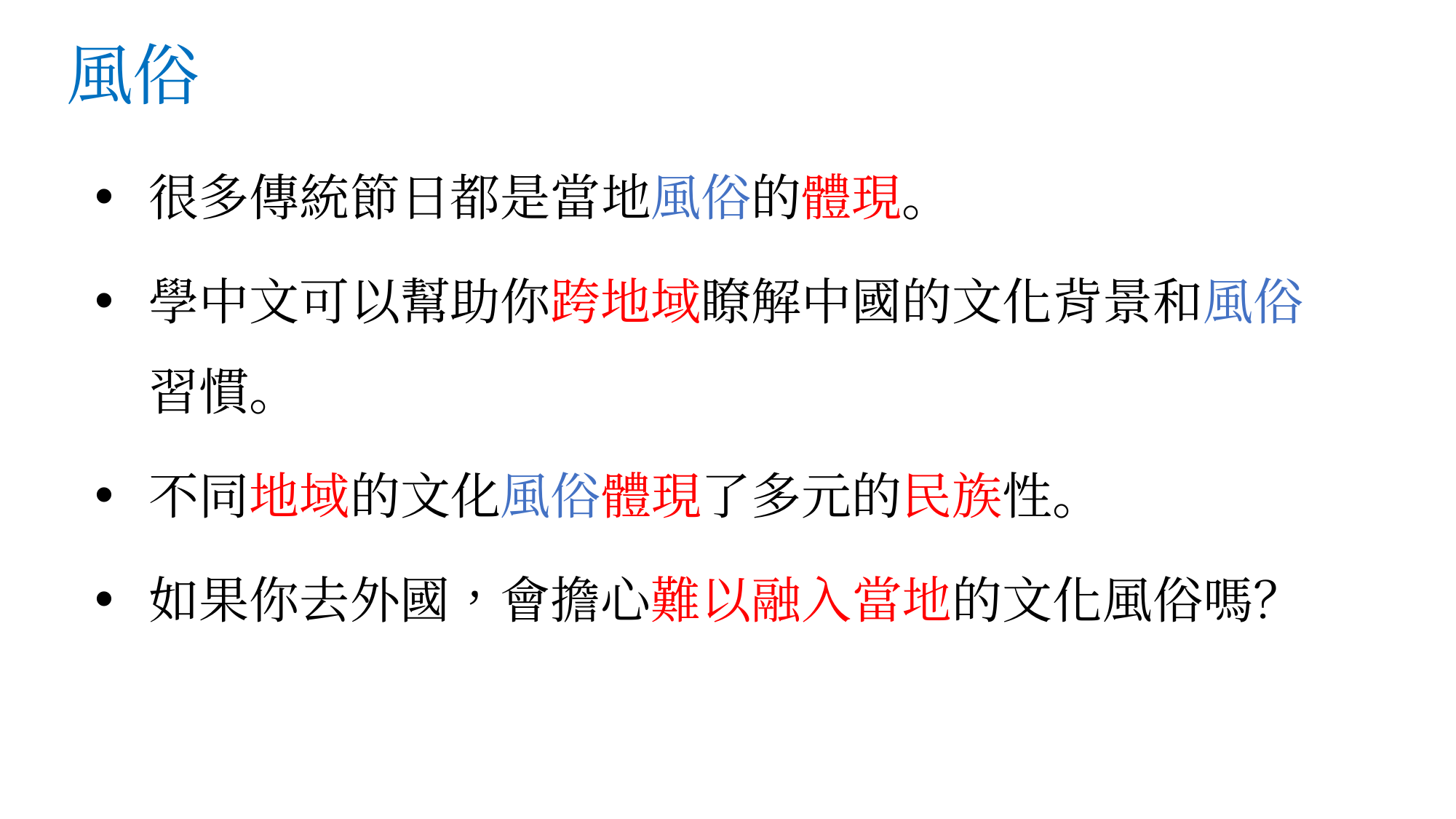

# 風俗
很多傳統節日都是當地風俗的體現。
學中文可以幫助你跨地域瞭解中國的文化背景和風俗習慣。
不同地域的文化風俗體現了多元的民族性。
如果你去外國，會擔心難以融入當地的文化風俗嗎？